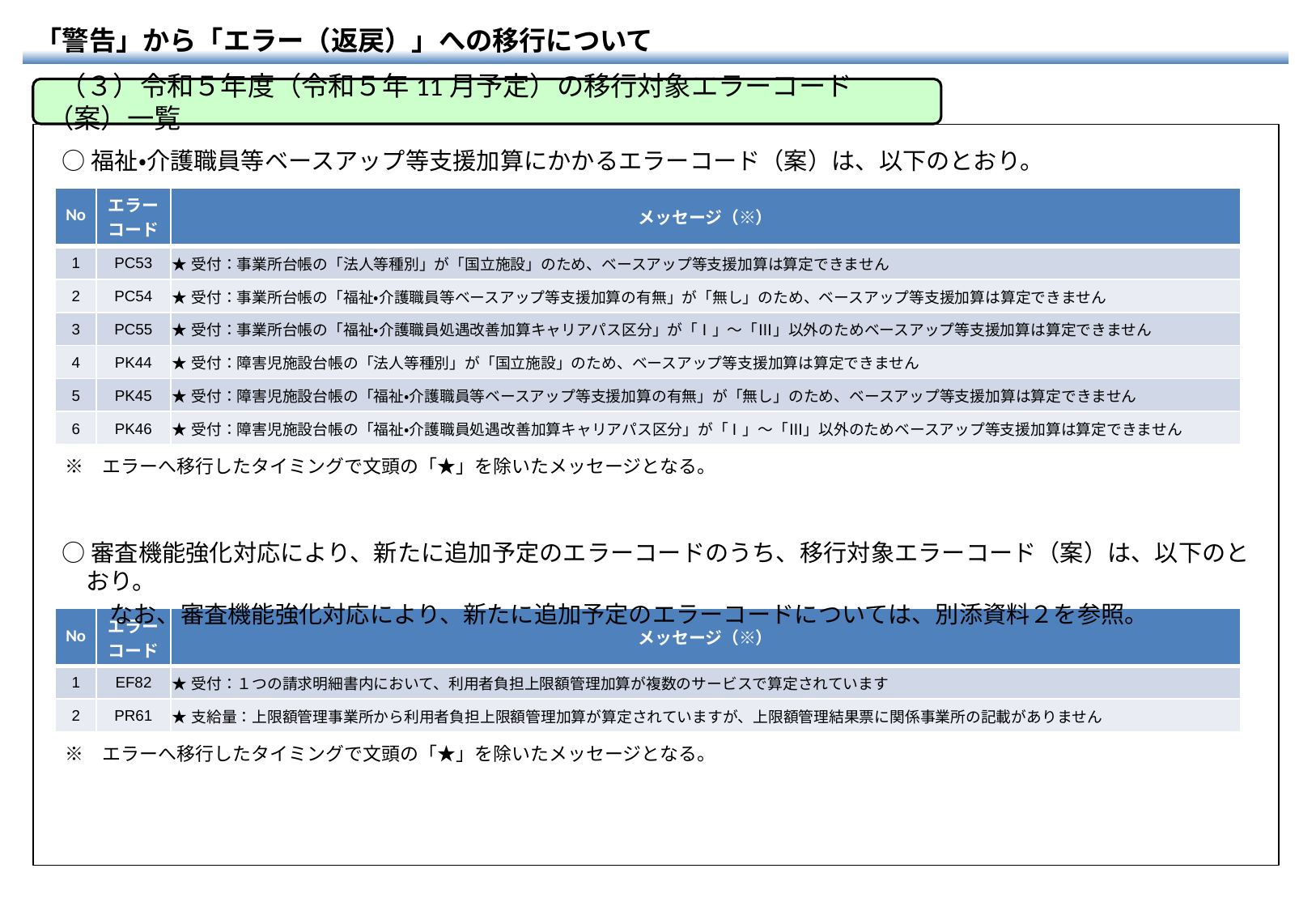

「警告」から「エラー（返戻）」への移行について
 （３）令和５年度（令和５年11月予定）の移行対象エラーコード（案）一覧

　○ 福祉・介護職員等ベースアップ等支援加算にかかるエラーコード（案）は、以下のとおり。
| No | エラー コード | メッセージ（※） |
| --- | --- | --- |
| 1 | PC53 | ★受付：事業所台帳の「法人等種別」が「国立施設」のため、ベースアップ等支援加算は算定できません |
| 2 | PC54 | ★受付：事業所台帳の「福祉・介護職員等ベースアップ等支援加算の有無」が「無し」のため、ベースアップ等支援加算は算定できません |
| 3 | PC55 | ★受付：事業所台帳の「福祉・介護職員処遇改善加算キャリアパス区分」が「Ⅰ」～「Ⅲ」以外のためベースアップ等支援加算は算定できません |
| 4 | PK44 | ★受付：障害児施設台帳の「法人等種別」が「国立施設」のため、ベースアップ等支援加算は算定できません |
| 5 | PK45 | ★受付：障害児施設台帳の「福祉・介護職員等ベースアップ等支援加算の有無」が「無し」のため、ベースアップ等支援加算は算定できません |
| 6 | PK46 | ★受付：障害児施設台帳の「福祉・介護職員処遇改善加算キャリアパス区分」が「Ⅰ」～「Ⅲ」以外のためベースアップ等支援加算は算定できません |
　※　エラーへ移行したタイミングで文頭の「★」を除いたメッセージとなる。
　○ 審査機能強化対応により、新たに追加予定のエラーコードのうち、移行対象エラーコード（案）は、以下のとおり。
　　　なお、審査機能強化対応により、新たに追加予定のエラーコードについては、別添資料２を参照。
| No | エラー コード | メッセージ（※） |
| --- | --- | --- |
| 1 | EF82 | ★受付：１つの請求明細書内において、利用者負担上限額管理加算が複数のサービスで算定されています |
| 2 | PR61 | ★支給量：上限額管理事業所から利用者負担上限額管理加算が算定されていますが、上限額管理結果票に関係事業所の記載がありません |
　※　エラーへ移行したタイミングで文頭の「★」を除いたメッセージとなる。